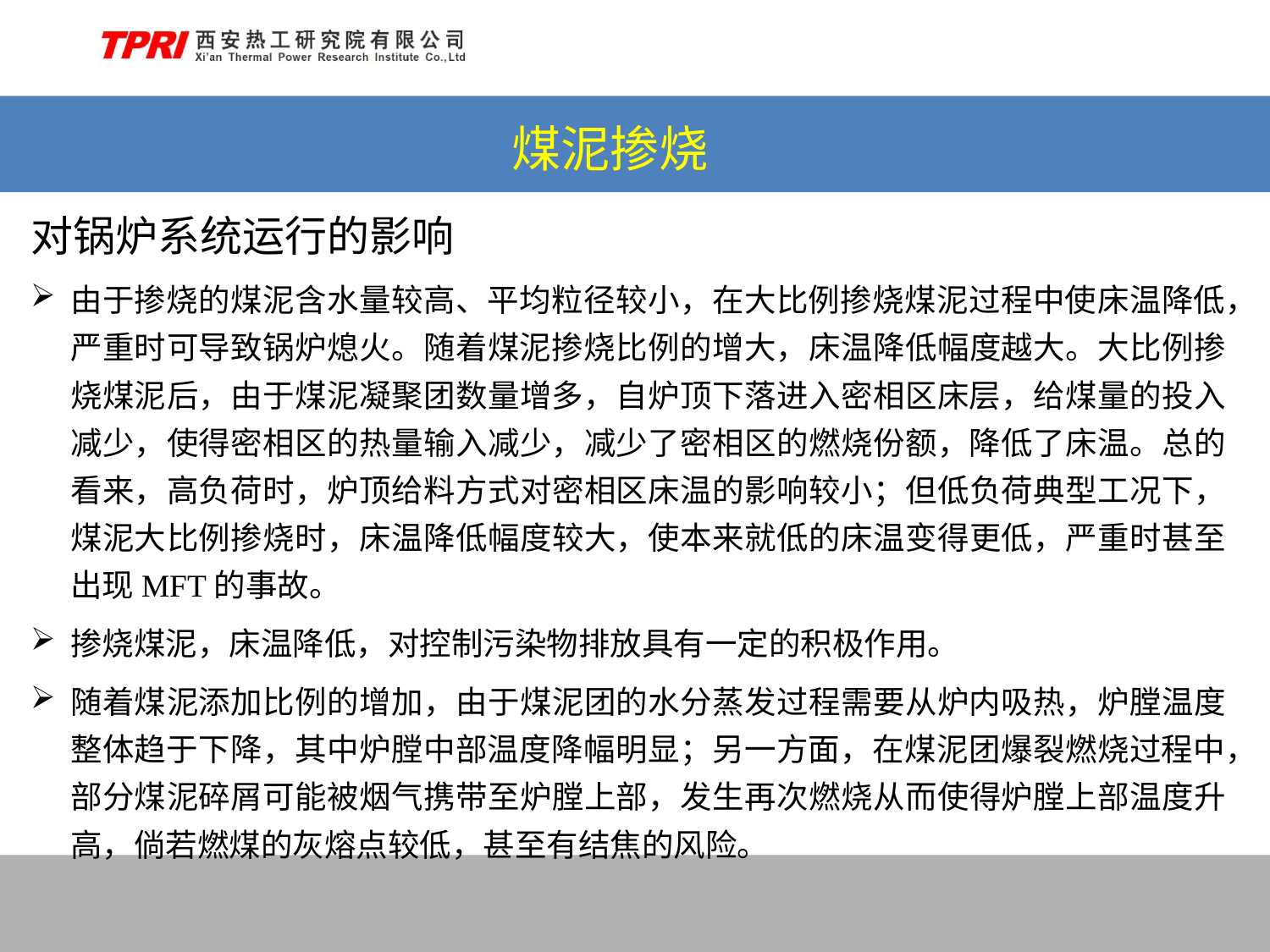

# 煤泥掺烧
对锅炉系统运行的影响
由于掺烧的煤泥含水量较高、平均粒径较小，在大比例掺烧煤泥过程中使床温降低，严重时可导致锅炉熄火。随着煤泥掺烧比例的增大，床温降低幅度越大。大比例掺烧煤泥后，由于煤泥凝聚团数量增多，自炉顶下落进入密相区床层，给煤量的投入减少，使得密相区的热量输入减少，减少了密相区的燃烧份额，降低了床温。总的看来，高负荷时，炉顶给料方式对密相区床温的影响较小；但低负荷典型工况下，煤泥大比例掺烧时，床温降低幅度较大，使本来就低的床温变得更低，严重时甚至出现MFT的事故。
掺烧煤泥，床温降低，对控制污染物排放具有一定的积极作用。
随着煤泥添加比例的增加，由于煤泥团的水分蒸发过程需要从炉内吸热，炉膛温度整体趋于下降，其中炉膛中部温度降幅明显；另一方面，在煤泥团爆裂燃烧过程中，部分煤泥碎屑可能被烟气携带至炉膛上部，发生再次燃烧从而使得炉膛上部温度升高，倘若燃煤的灰熔点较低，甚至有结焦的风险。